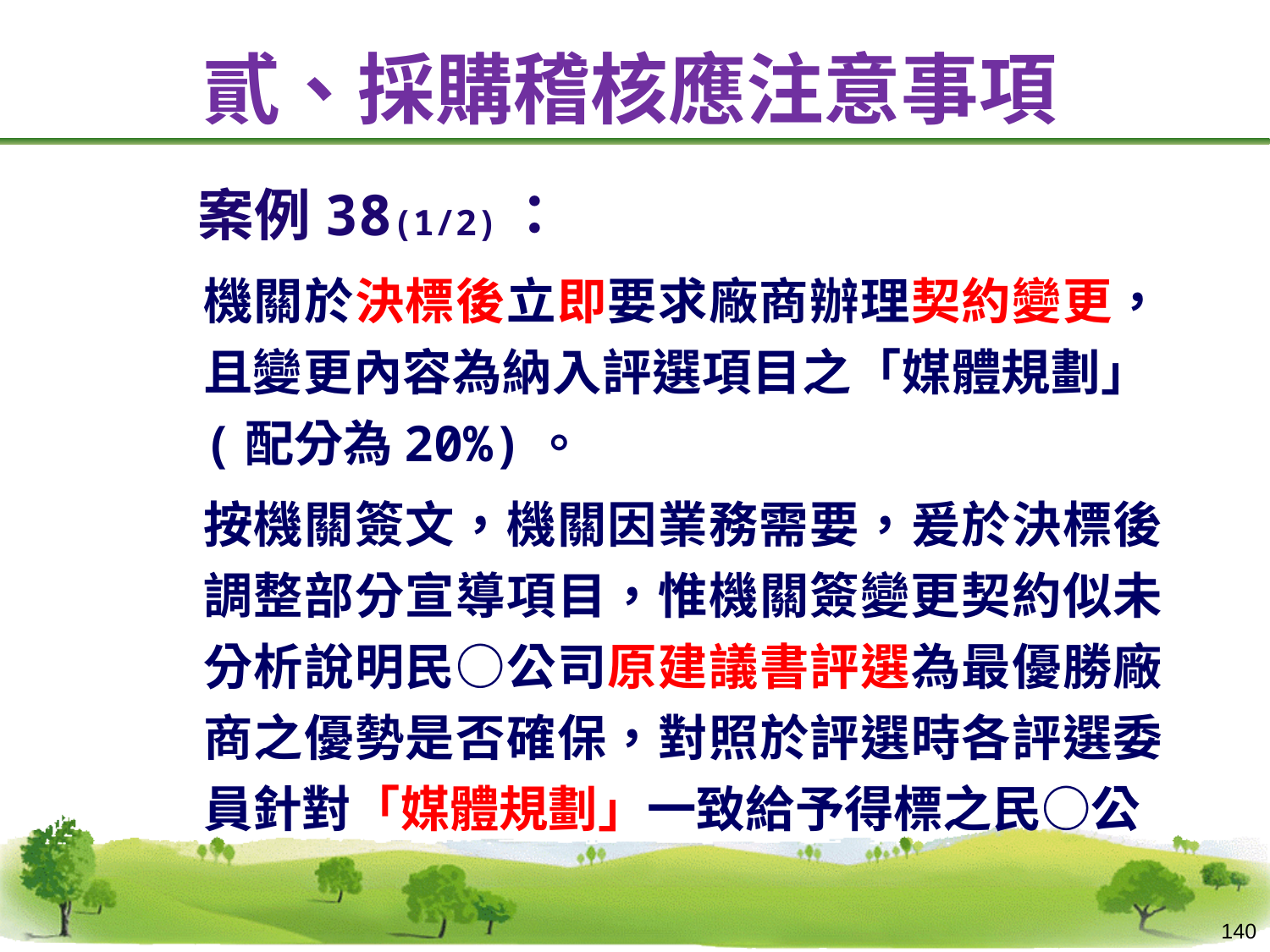

# 貳、採購稽核應注意事項
　案例38(1/2)：
機關於決標後立即要求廠商辦理契約變更，且變更內容為納入評選項目之「媒體規劃」(配分為20%)。
按機關簽文，機關因業務需要，爰於決標後調整部分宣導項目，惟機關簽變更契約似未分析說明民○公司原建議書評選為最優勝廠商之優勢是否確保，對照於評選時各評選委員針對「媒體規劃」一致給予得標之民○公
140